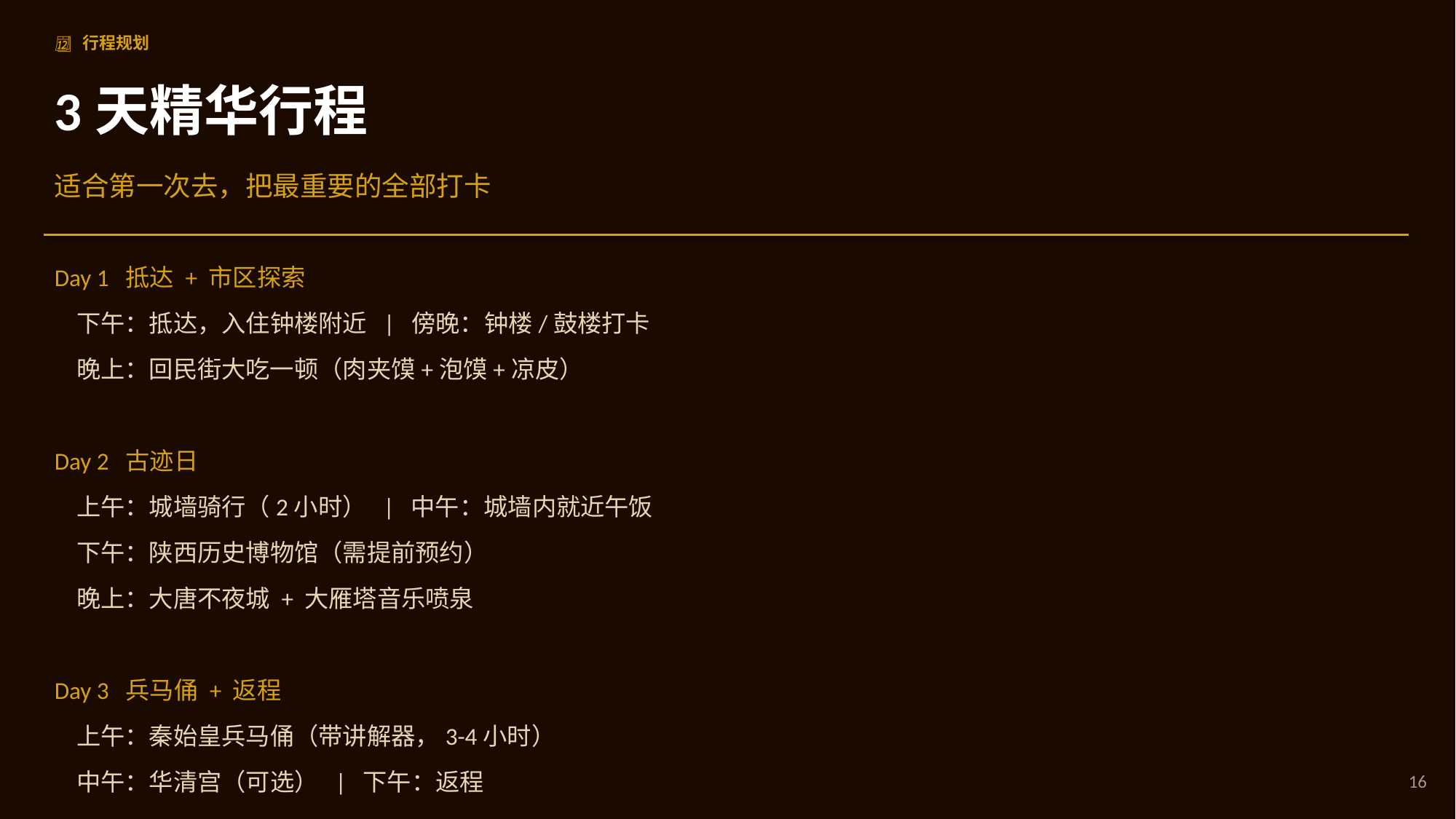

📆  行程规划
3天精华行程
适合第一次去，把最重要的全部打卡
Day 1  抵达 + 市区探索
   下午：抵达，入住钟楼附近  |  傍晚：钟楼/鼓楼打卡
   晚上：回民街大吃一顿（肉夹馍+泡馍+凉皮）

Day 2  古迹日
   上午：城墙骑行（2小时）  |  中午：城墙内就近午饭
   下午：陕西历史博物馆（需提前预约）
   晚上：大唐不夜城 + 大雁塔音乐喷泉

Day 3  兵马俑 + 返程
   上午：秦始皇兵马俑（带讲解器，3-4小时）
   中午：华清宫（可选）  |  下午：返程
16